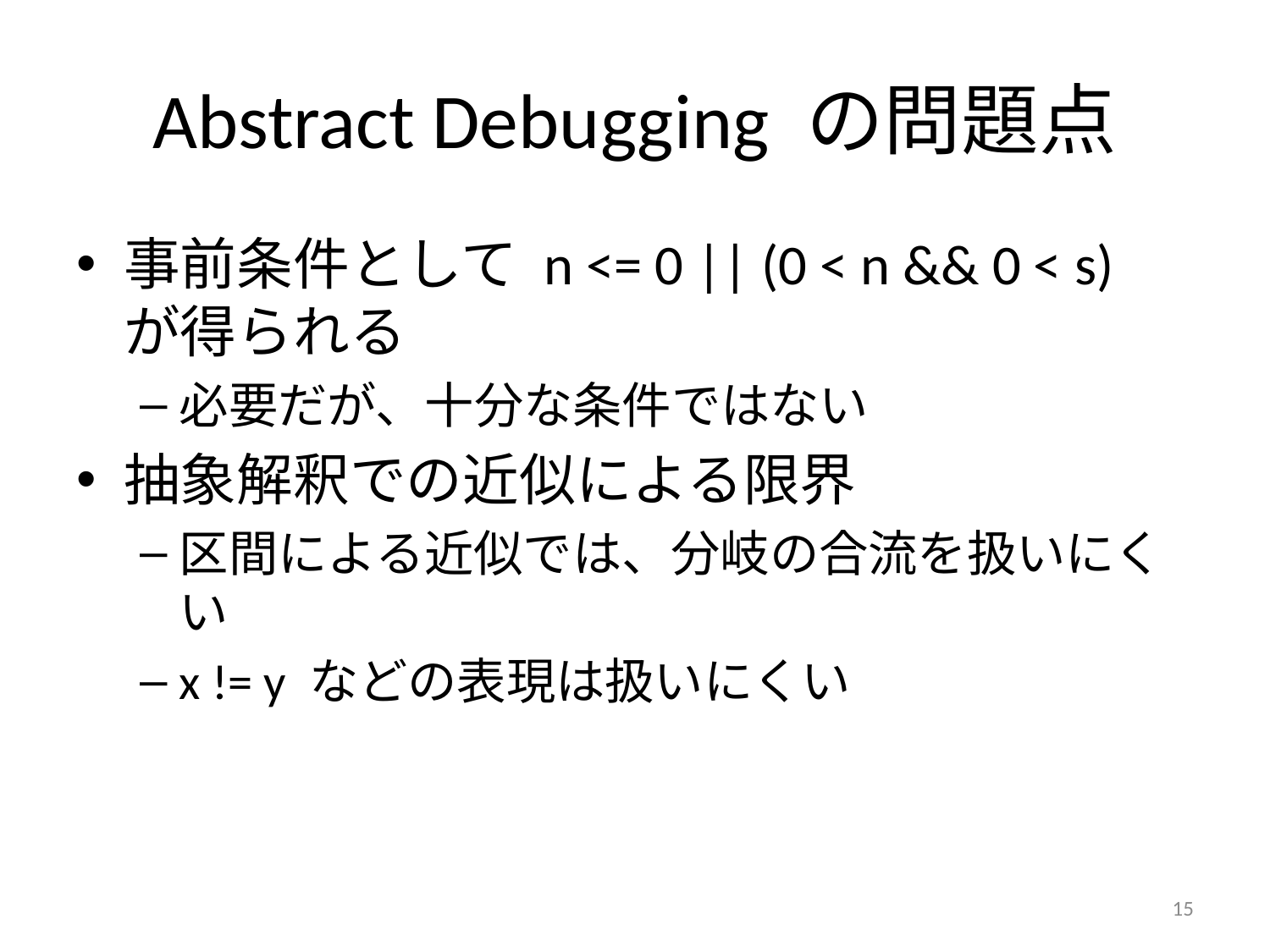

# Abstract Debugging の問題点
事前条件として n <= 0 || (0 < n && 0 < s)
が得られる
必要だが、十分な条件ではない
抽象解釈での近似による限界
区間による近似では、分岐の合流を扱いにくい
x != y などの表現は扱いにくい
15